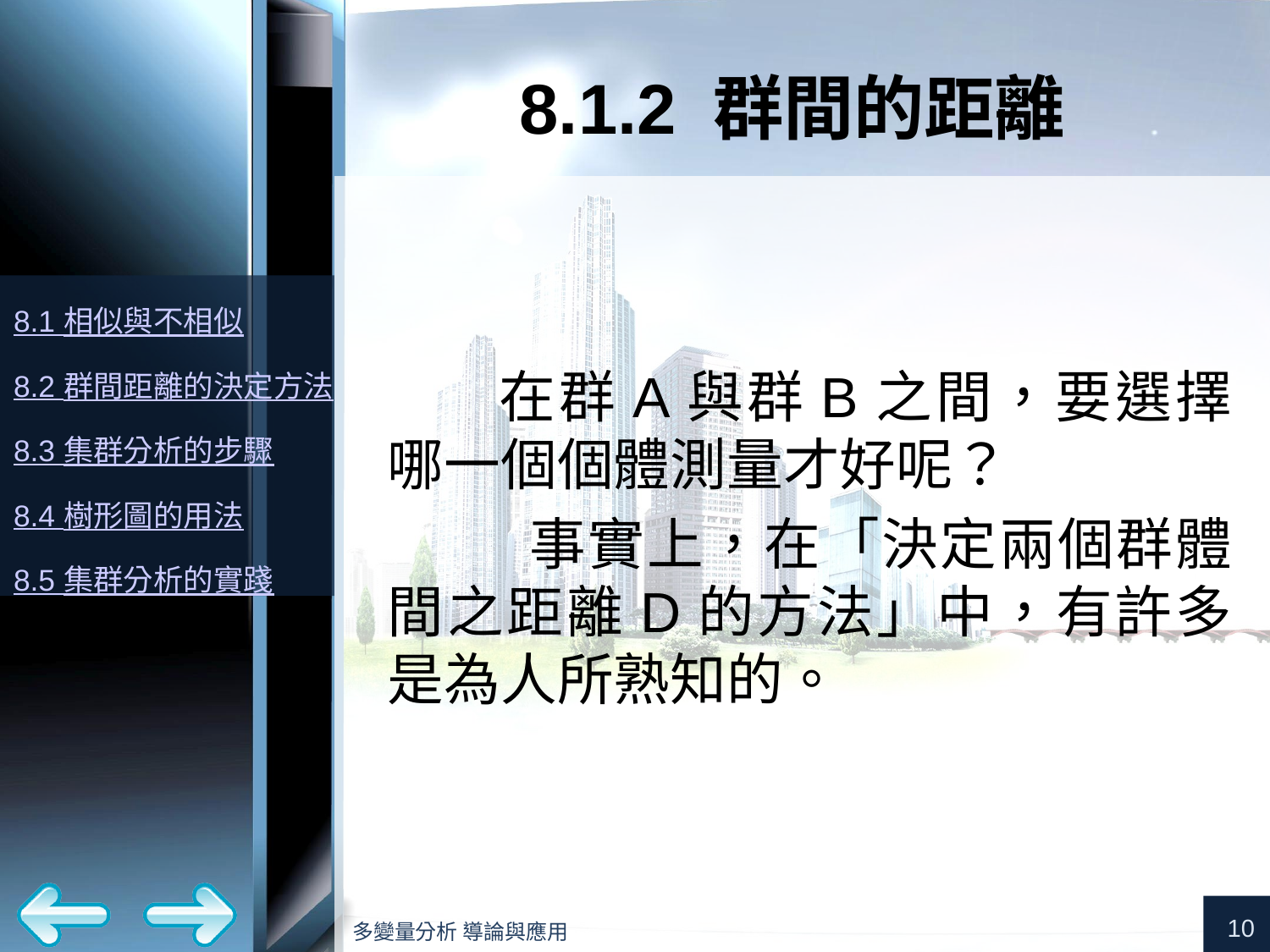

# 8.1.2 群間的距離
在群A與群B之間，要選擇哪一個個體測量才好呢？
 事實上，在「決定兩個群體間之距離D的方法」中，有許多是為人所熟知的。
10
多變量分析 導論與應用